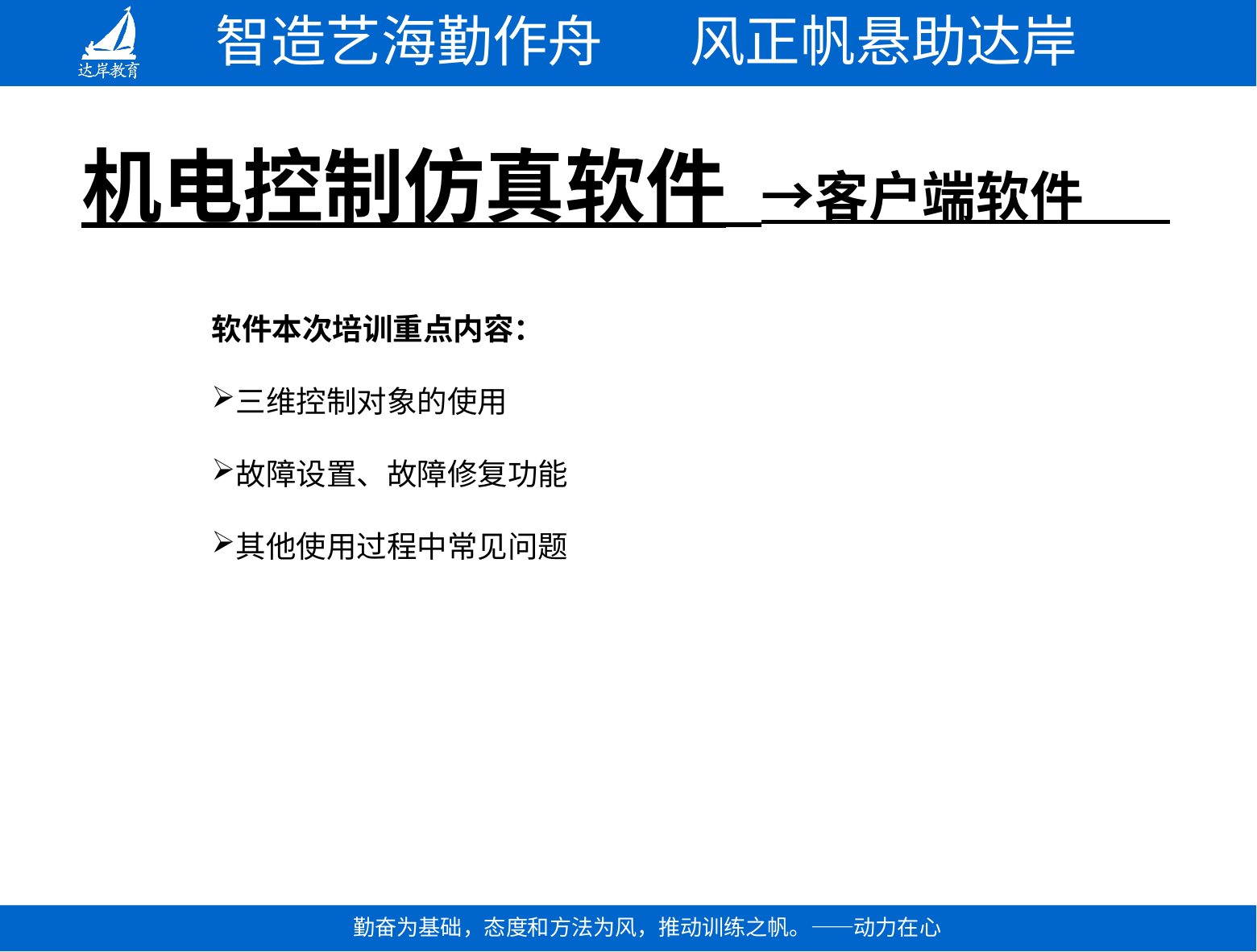

# 机电控制仿真软件  →客户端软件
软件本次培训重点内容：

三维控制对象的使用

故障设置、故障修复功能

其他使用过程中常见问题